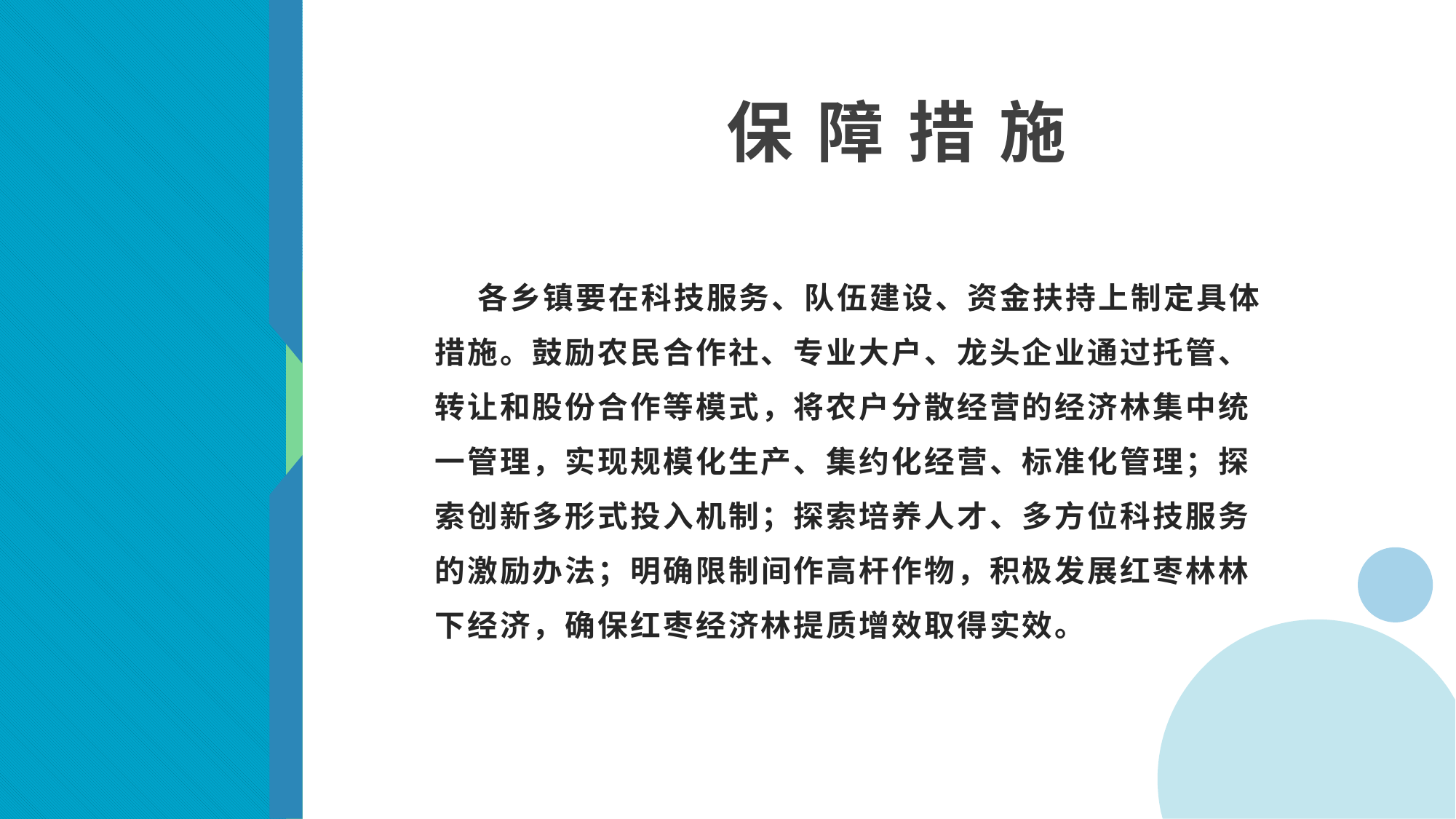

保 障 措 施

    各乡镇要在科技服务、队伍建设、资金扶持上制定具体措施。鼓励农民合作社、专业大户、龙头企业通过托管、转让和股份合作等模式，将农户分散经营的经济林集中统一管理，实现规模化生产、集约化经营、标准化管理；探索创新多形式投入机制；探索培养人才、多方位科技服务的激励办法；明确限制间作高杆作物，积极发展红枣林林下经济，确保红枣经济林提质增效取得实效。